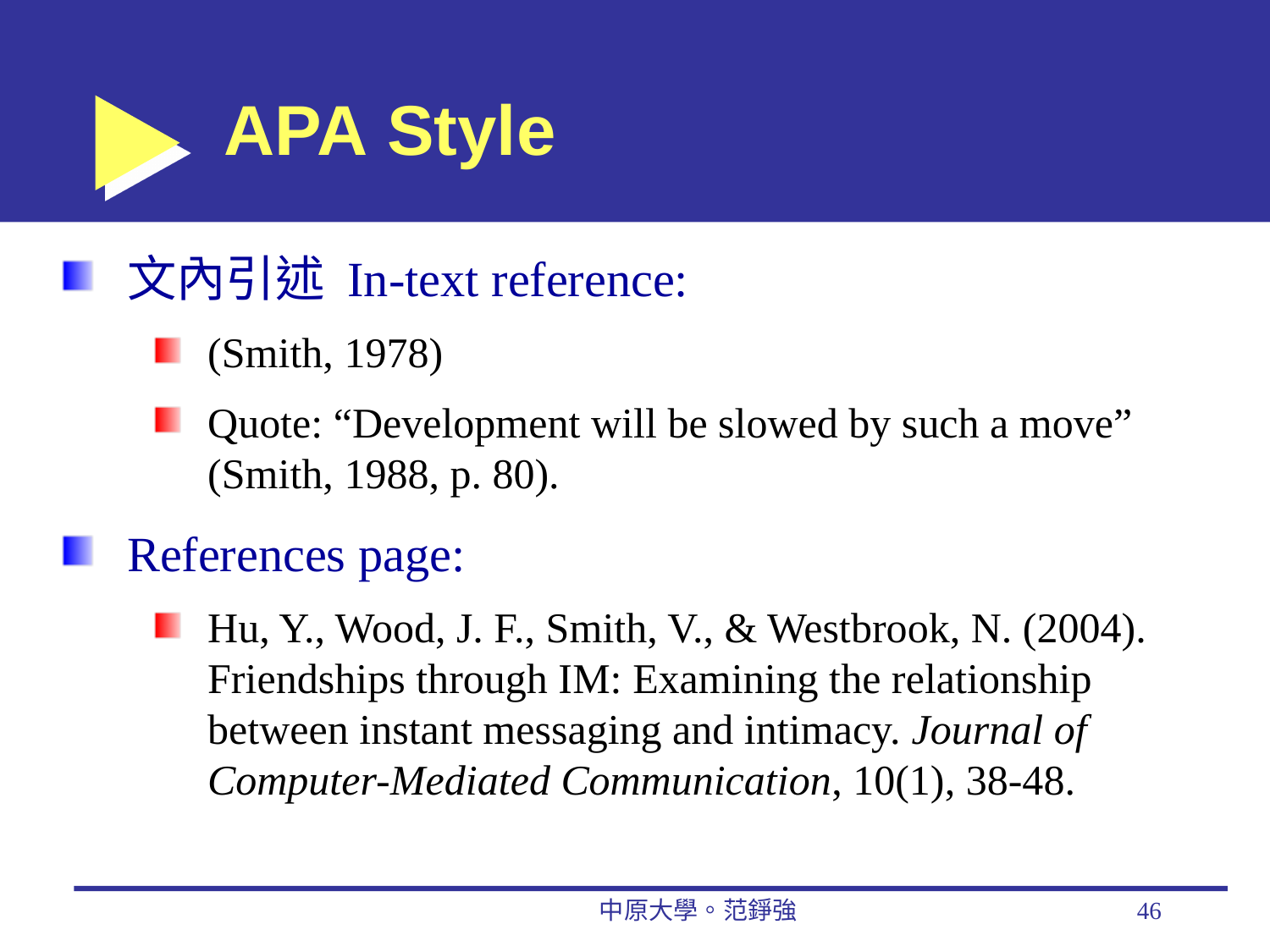

# APA Style
文內引述 In-text reference:
(Smith, 1978)
Quote: “Development will be slowed by such a move” (Smith, 1988, p. 80).
References page:
Hu, Y., Wood, J. F., Smith, V., & Westbrook, N. (2004). Friendships through IM: Examining the relationship between instant messaging and intimacy. Journal of Computer-Mediated Communication, 10(1), 38-48.
中原大學。范錚強
46